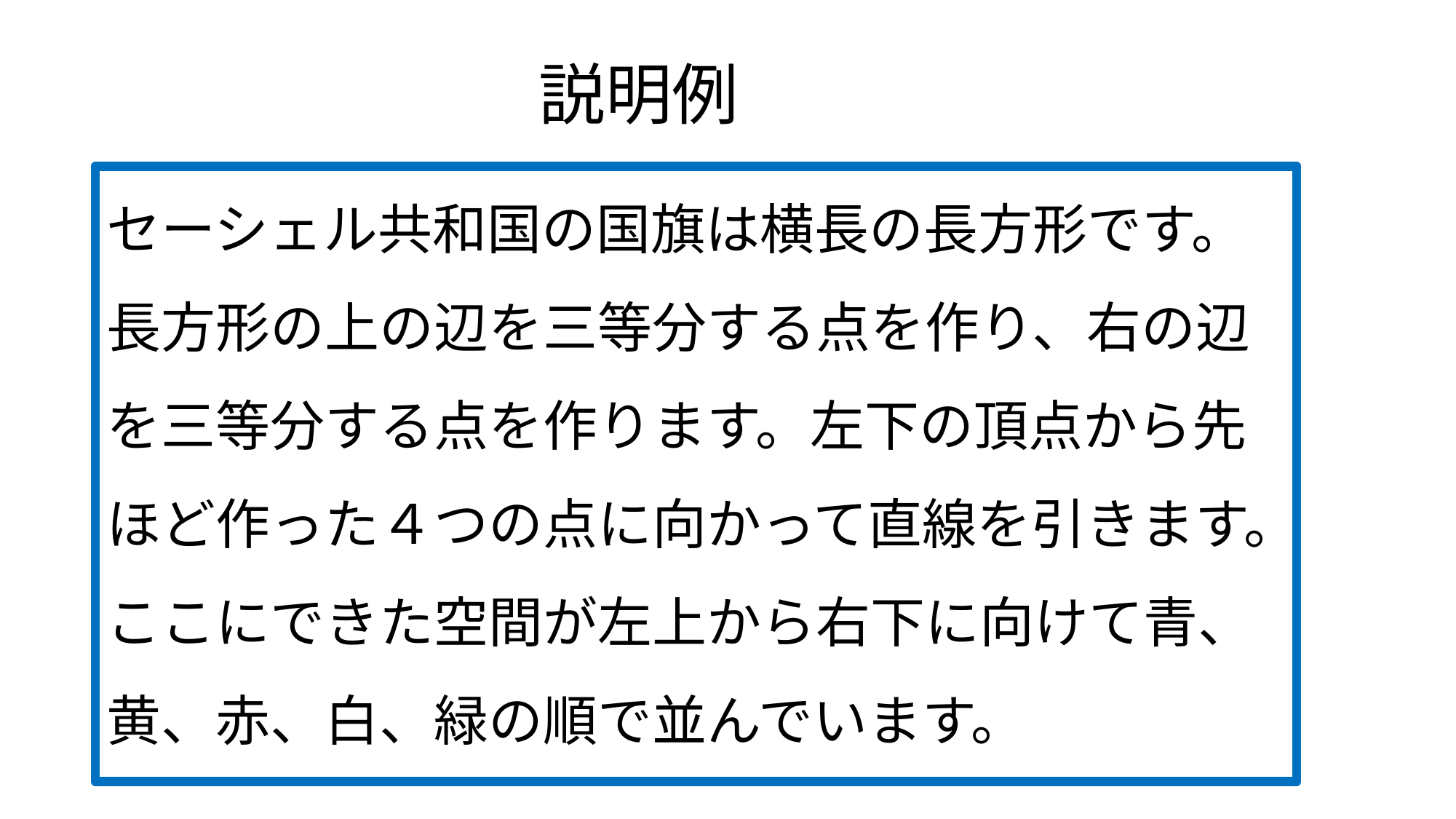

# 説明例
セーシェル共和国の国旗は横長の長方形です。長方形の上の辺を三等分する点を作り、右の辺を三等分する点を作ります。左下の頂点から先ほど作った４つの点に向かって直線を引きます。ここにできた空間が左上から右下に向けて青、黄、赤、白、緑の順で並んでいます。